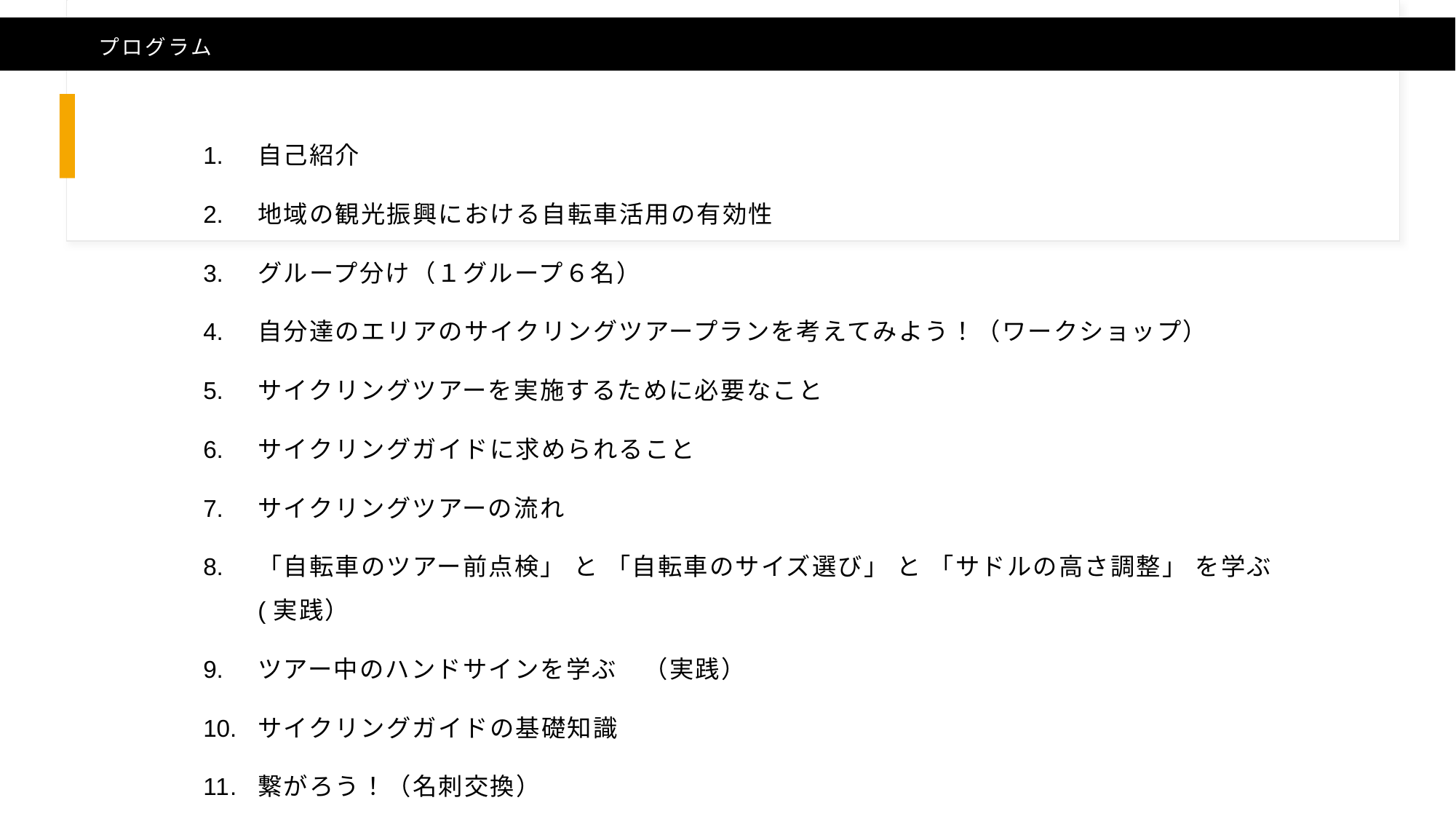

# プログラム
自己紹介
地域の観光振興における自転車活用の有効性
グループ分け（１グループ６名）
自分達のエリアのサイクリングツアープランを考えてみよう！（ワークショップ）
サイクリングツアーを実施するために必要なこと
サイクリングガイドに求められること
サイクリングツアーの流れ
「自転車のツアー前点検」 と 「自転車のサイズ選び」 と 「サドルの高さ調整」 を学ぶ (実践）
ツアー中のハンドサインを学ぶ　（実践）
サイクリングガイドの基礎知識
繋がろう！（名刺交換）